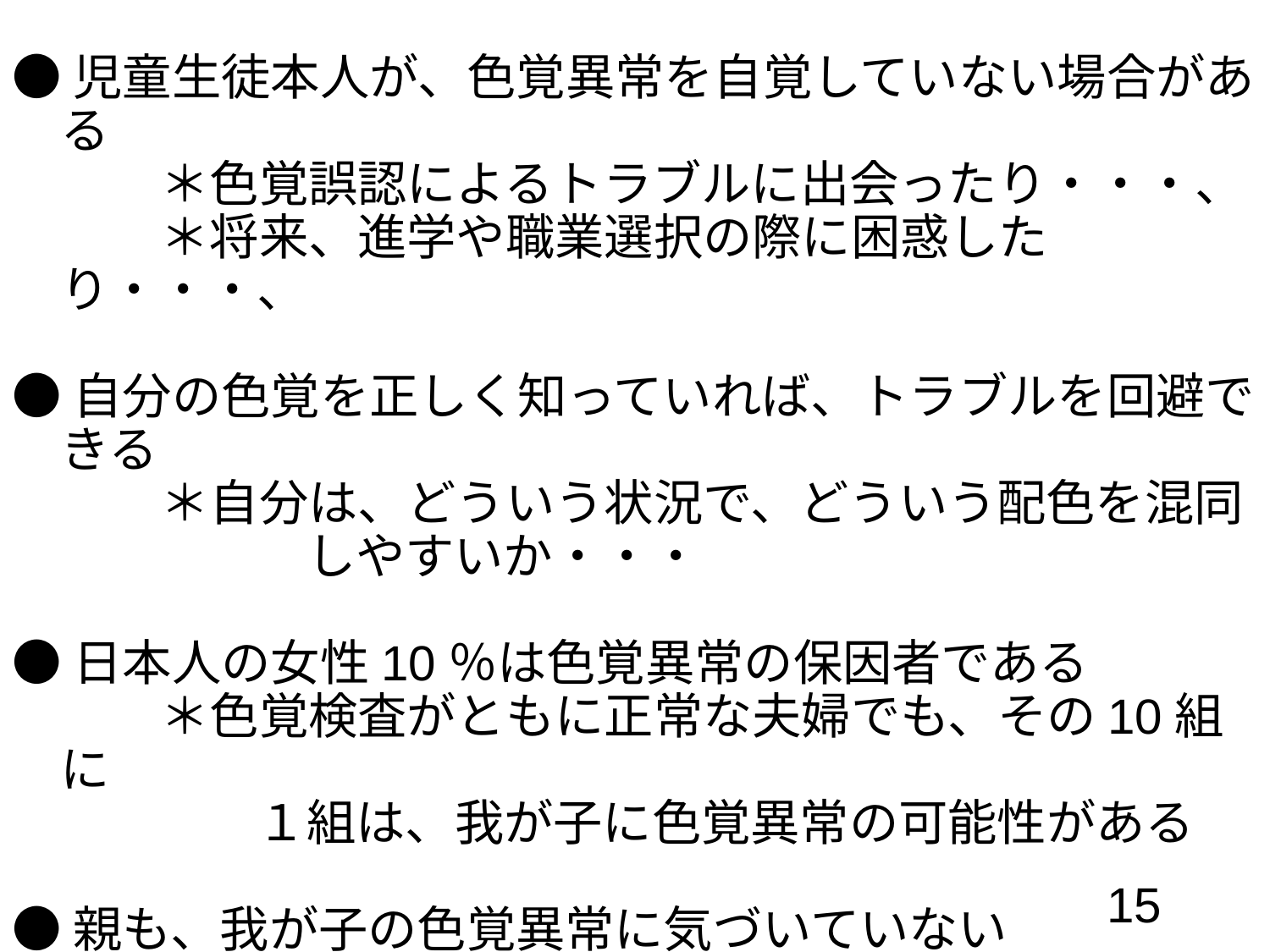

●児童生徒本人が、色覚異常を自覚していない場合がある
　　　＊色覚誤認によるトラブルに出会ったり・・・、
　　　＊将来、進学や職業選択の際に困惑したり・・・、

●自分の色覚を正しく知っていれば、トラブルを回避できる
　　　＊自分は、どういう状況で、どういう配色を混同
　　　　　しやすいか・・・

●日本人の女性10％は色覚異常の保因者である
　　　＊色覚検査がともに正常な夫婦でも、その10組に
　　　　１組は、我が子に色覚異常の可能性がある

●親も、我が子の色覚異常に気づいていない
　　　＊色覚検査を受けるまで、半分以上の親は我が子の
　　　　　色覚異常に気づいていない
15